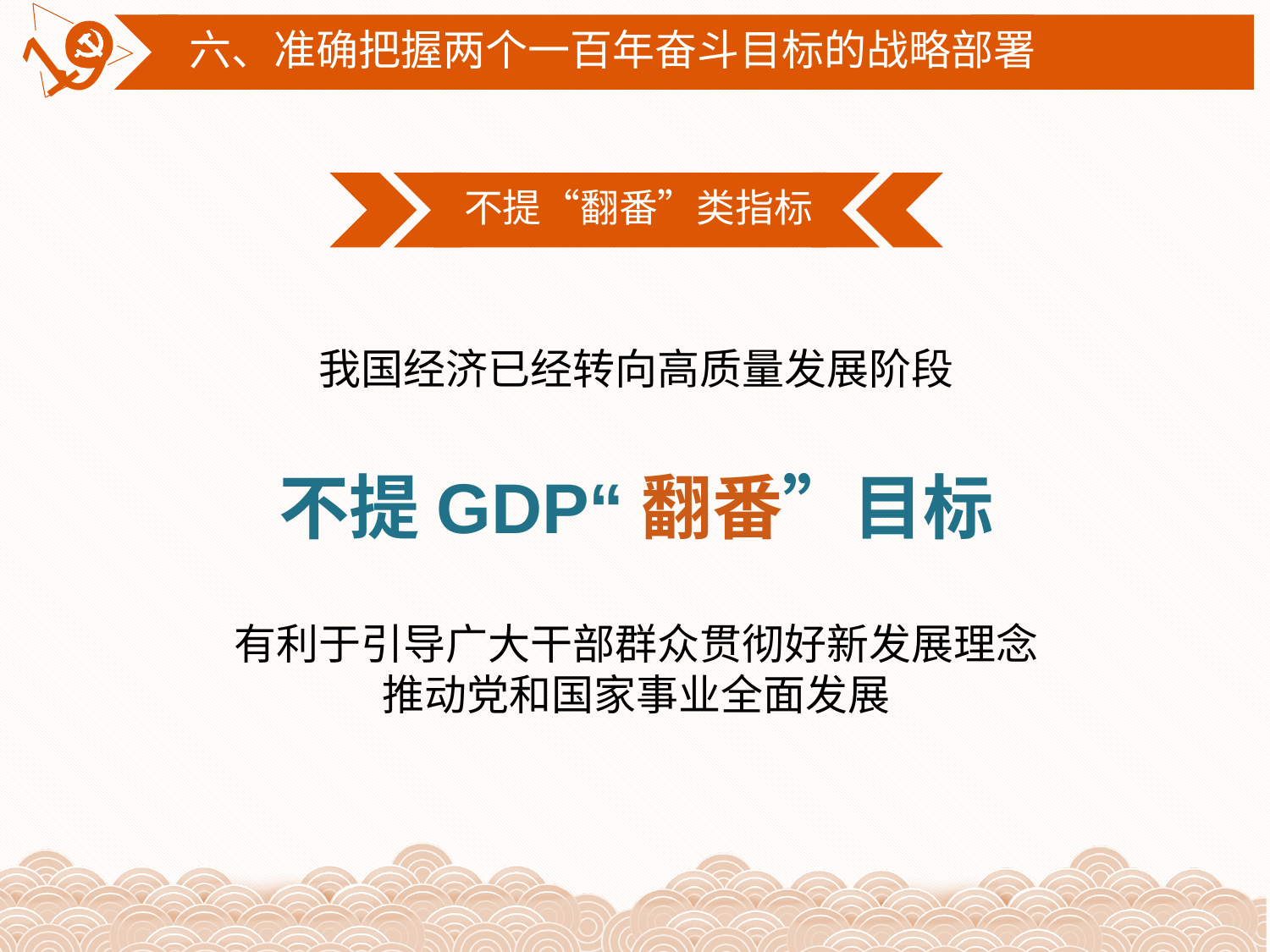

六、准确把握两个一百年奋斗目标的战略部署

不提“翻番”类指标

我国经济已经转向高质量发展阶段
不提GDP“翻番”目标
有利于引导广大干部群众贯彻好新发展理念
推动党和国家事业全面发展